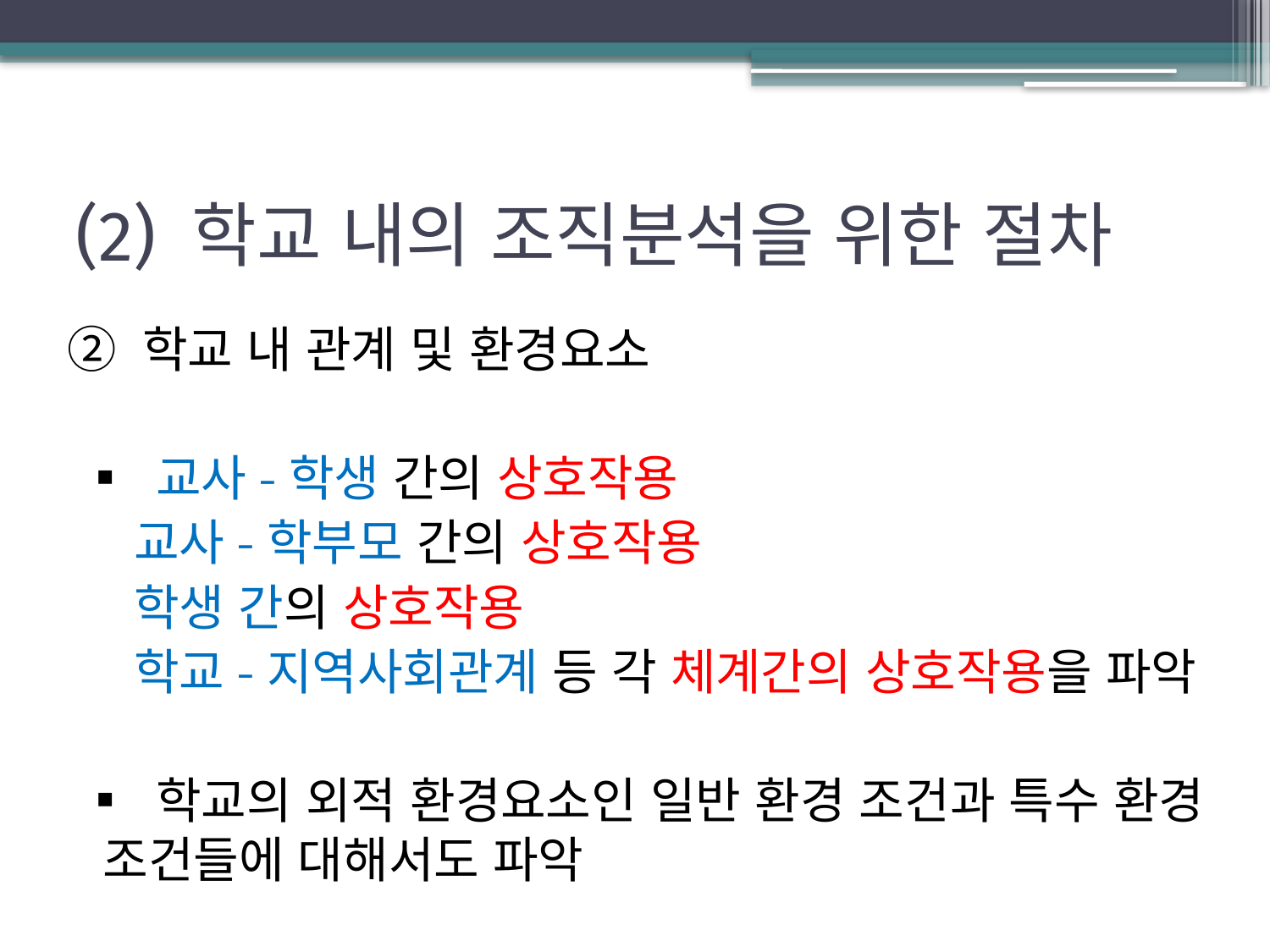

# (2) 학교 내의 조직분석을 위한 절차
② 학교 내 관계 및 환경요소

 ▪ 교사-학생 간의 상호작용
    교사-학부모 간의 상호작용
    학생 간의 상호작용
    학교-지역사회관계 등 각 체계간의 상호작용을 파악

 ▪ 학교의 외적 환경요소인 일반 환경 조건과 특수 환경 조건들에 대해서도 파악